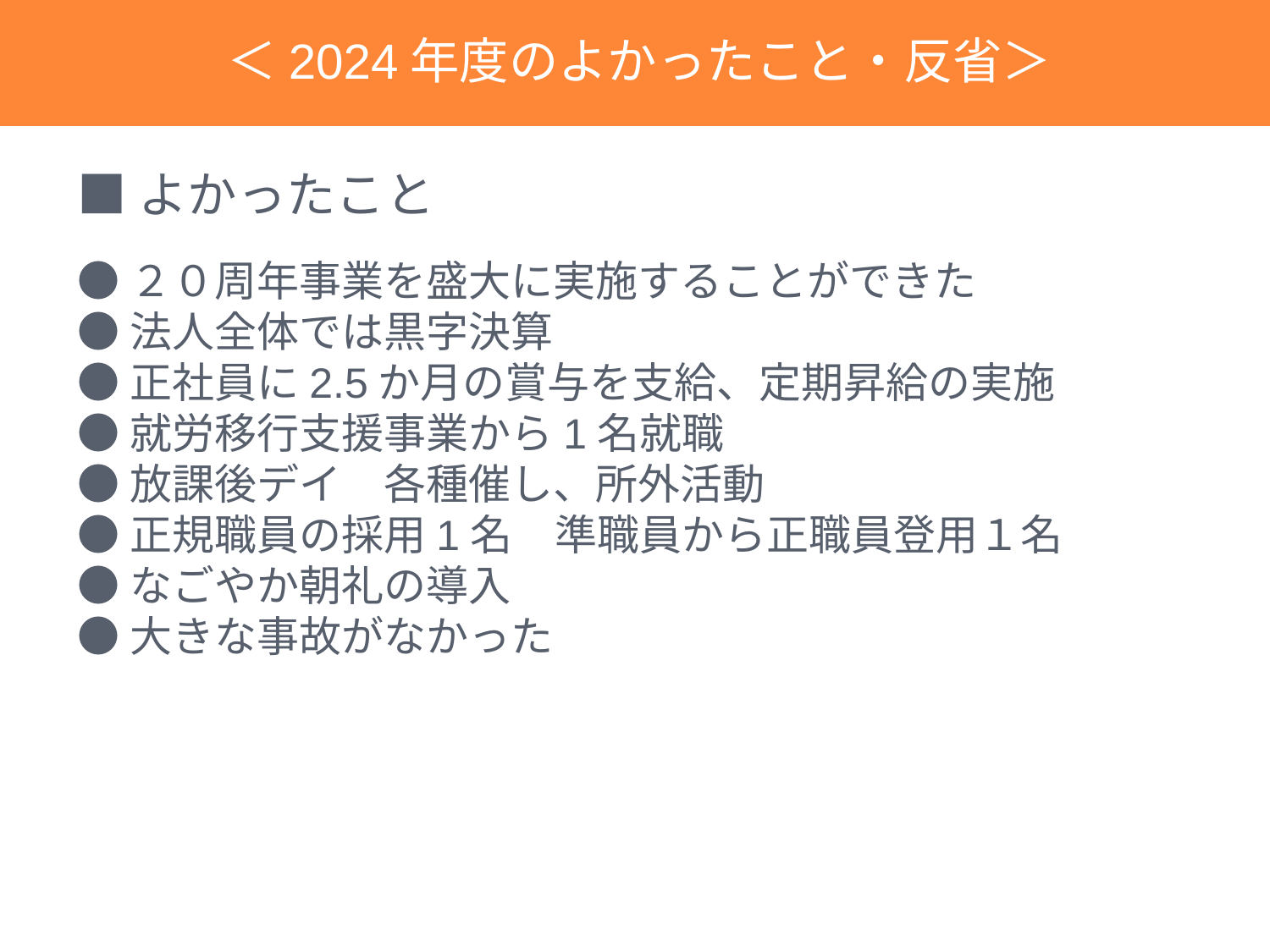

＜2024年度のよかったこと・反省＞
■よかったこと
●２０周年事業を盛大に実施することができた
●法人全体では黒字決算
●正社員に2.5か月の賞与を支給、定期昇給の実施
●就労移行支援事業から1名就職
●放課後デイ　各種催し、所外活動
●正規職員の採用1名　準職員から正職員登用１名
●なごやか朝礼の導入
●大きな事故がなかった